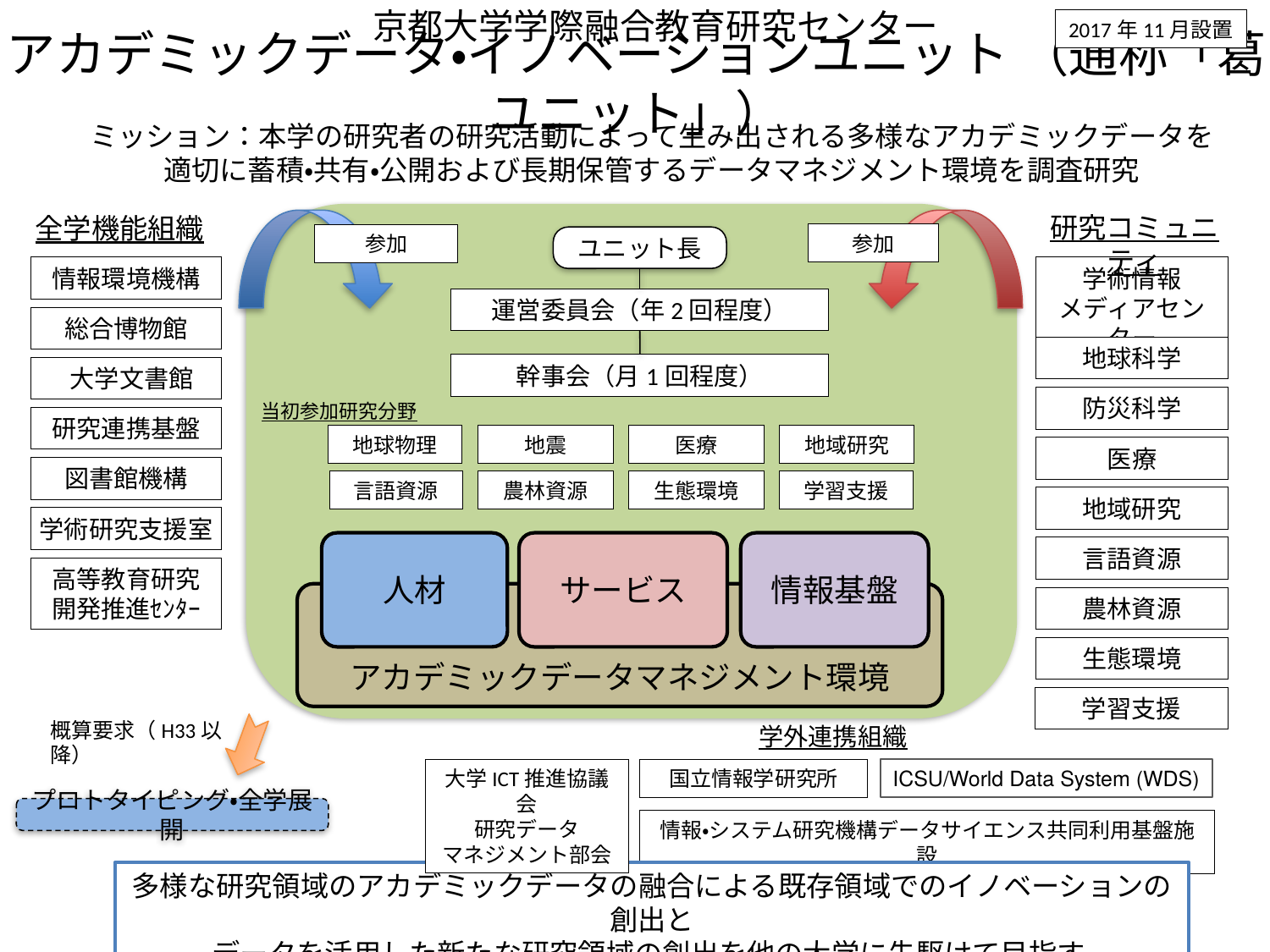

京都大学学際融合教育研究センター
2017年11月設置
# アカデミックデータ・イノベーションユニット （通称「葛ユニット」）
ミッション：本学の研究者の研究活動によって生み出される多様なアカデミックデータを
適切に蓄積・共有・公開および長期保管するデータマネジメント環境を調査研究
研究コミュニティ

全学機能組織

参加
参加
ユニット長
情報環境機構
学術情報
メディアセンター
運営委員会（年2回程度）
総合博物館
地球科学
幹事会（月1回程度）
 大学文書館
防災科学
当初参加研究分野
研究連携基盤
地球物理
地震
医療
地域研究
医療
図書館機構
言語資源
農林資源
生態環境
学習支援
地域研究
学術研究支援室
人材
サービス
情報基盤
言語資源
高等教育研究開発推進ｾﾝﾀｰ
アカデミックデータマネジメント環境
農林資源
生態環境
学習支援
概算要求（H33以降）
学外連携組織

国立情報学研究所
大学ICT推進協議会
研究データ
マネジメント部会
ICSU/World Data System (WDS)
プロトタイピング・全学展開
情報・システム研究機構データサイエンス共同利用基盤施設
多様な研究領域のアカデミックデータの融合による既存領域でのイノベーションの創出と
データを活用した新たな研究領域の創出を他の大学に先駆けて目指す